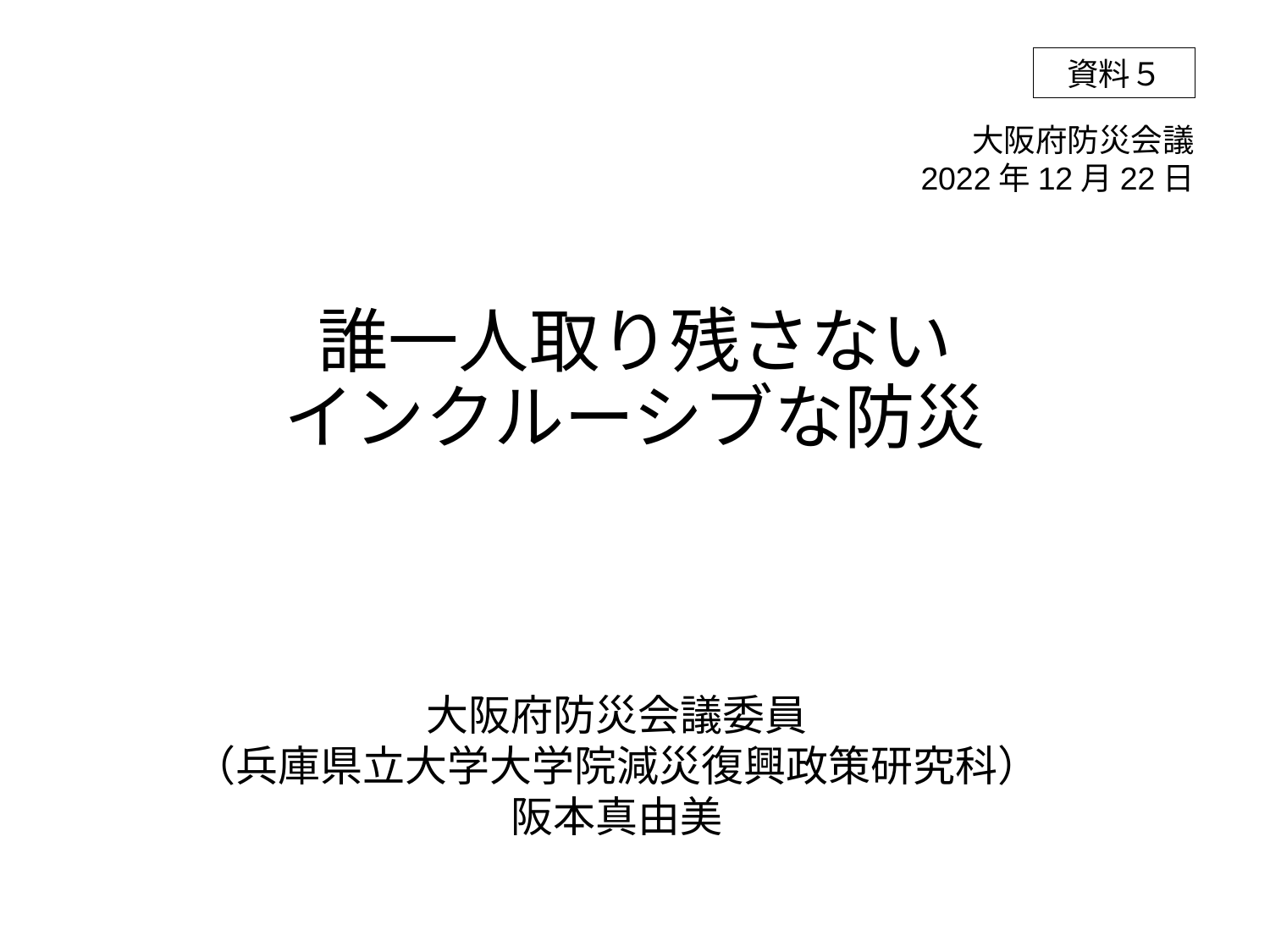

資料５
大阪府防災会議
2022年12月22日
# 誰一人取り残さない インクルーシブな防災
大阪府防災会議委員
（兵庫県立大学大学院減災復興政策研究科）
阪本真由美